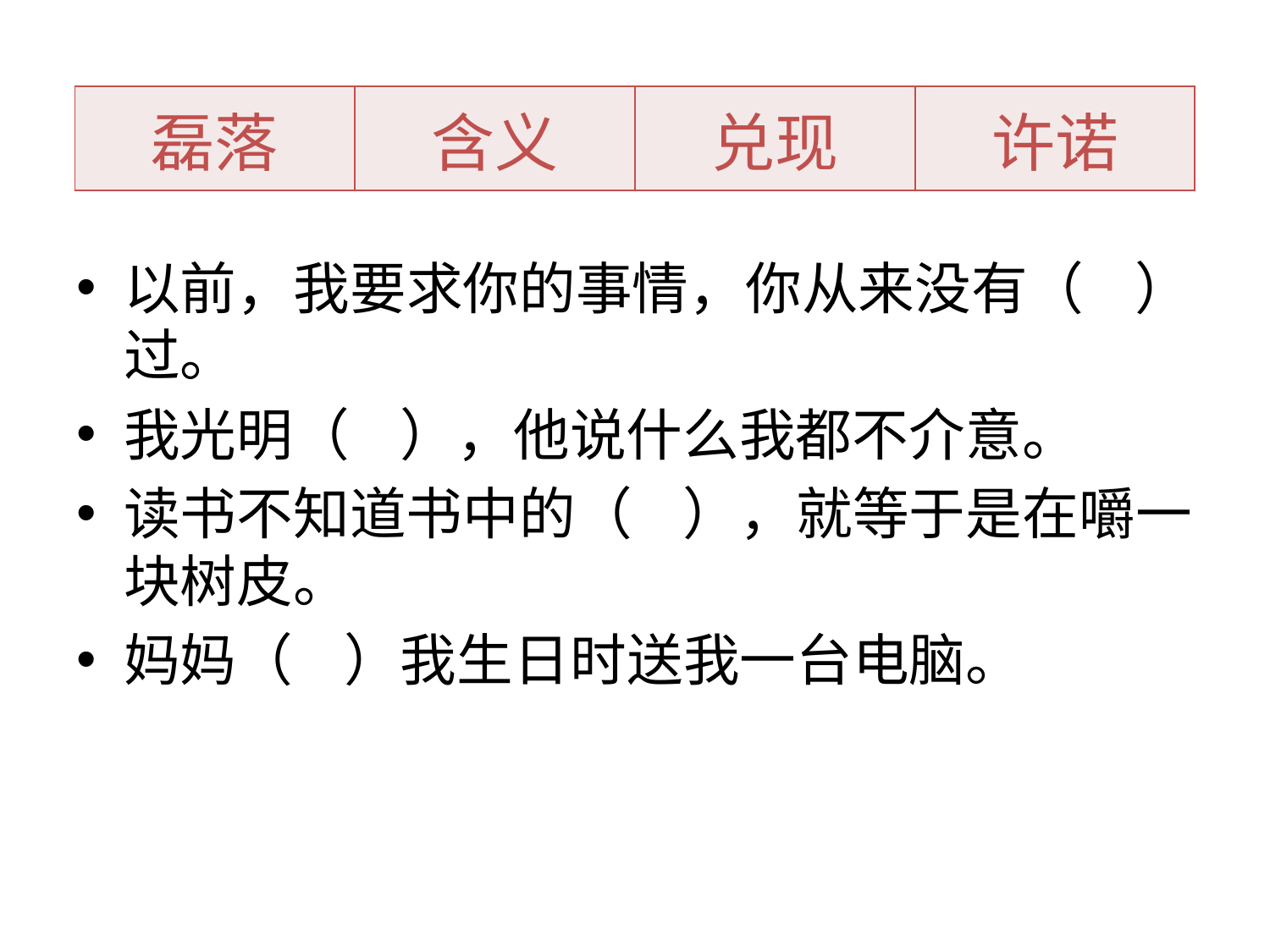

| 磊落 | 含义 | 兑现 | 许诺 |
| --- | --- | --- | --- |
以前，我要求你的事情，你从来没有（    ）过。
我光明（    ），他说什么我都不介意。
读书不知道书中的（    ），就等于是在嚼一块树皮。
妈妈（    ）我生日时送我一台电脑。